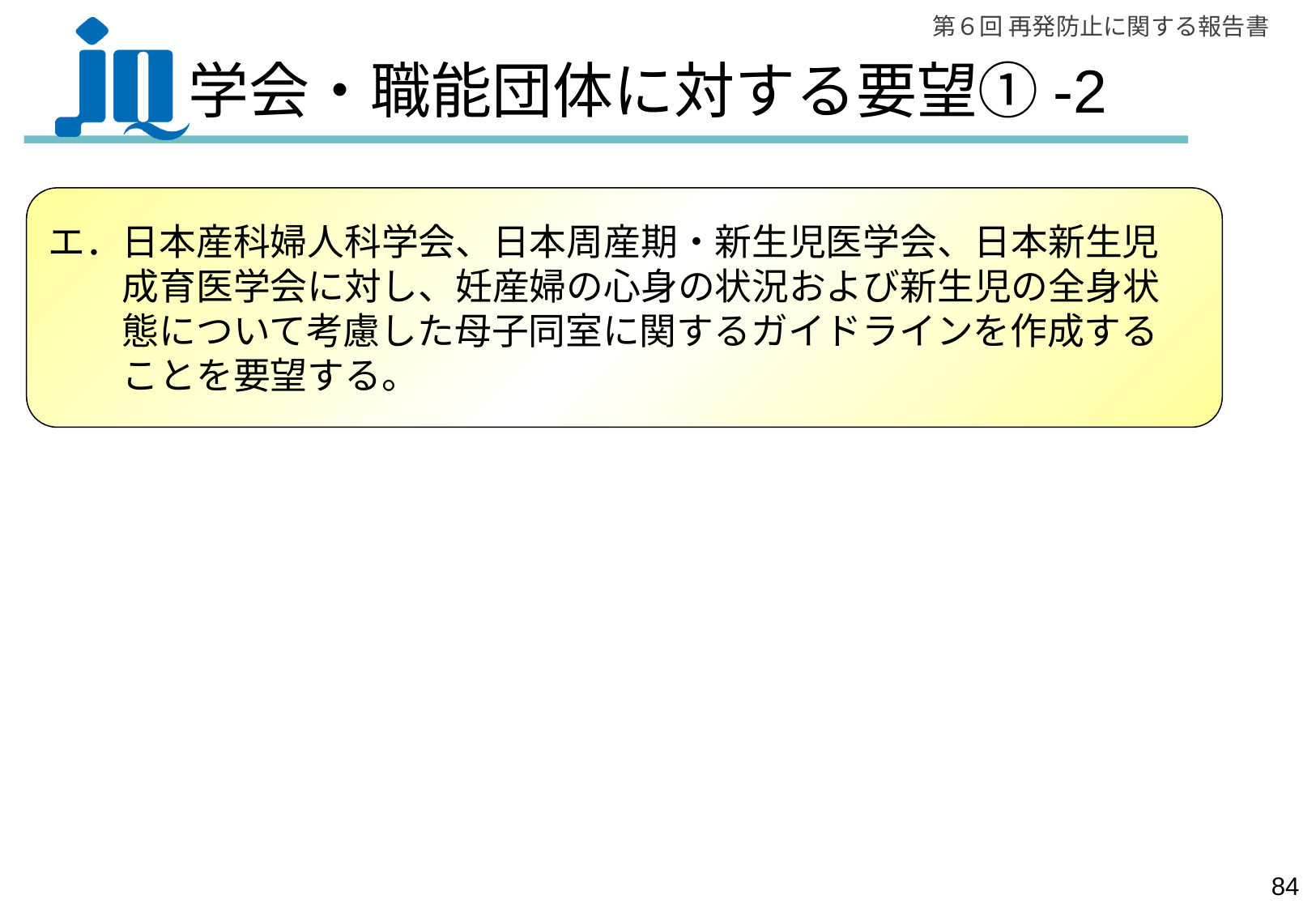

# 学会・職能団体に対する要望①-2
エ．日本産科婦人科学会、日本周産期・新生児医学会、日本新生児
　　成育医学会に対し、妊産婦の心身の状況および新生児の全身状
　　態について考慮した母子同室に関するガイドラインを作成する
　　ことを要望する。
84